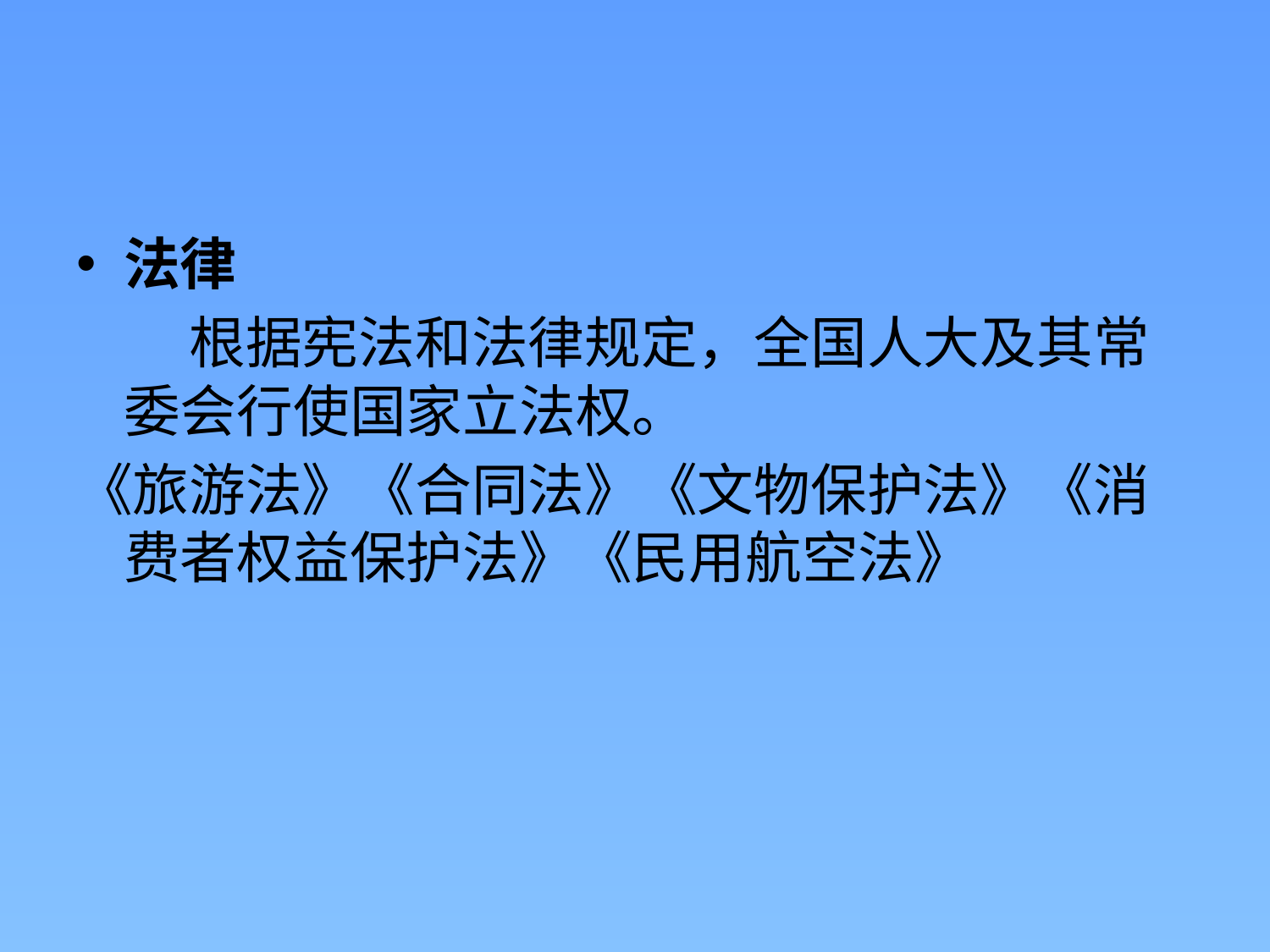

#
法律
　　根据宪法和法律规定，全国人大及其常委会行使国家立法权。
《旅游法》《合同法》《文物保护法》《消费者权益保护法》《民用航空法》